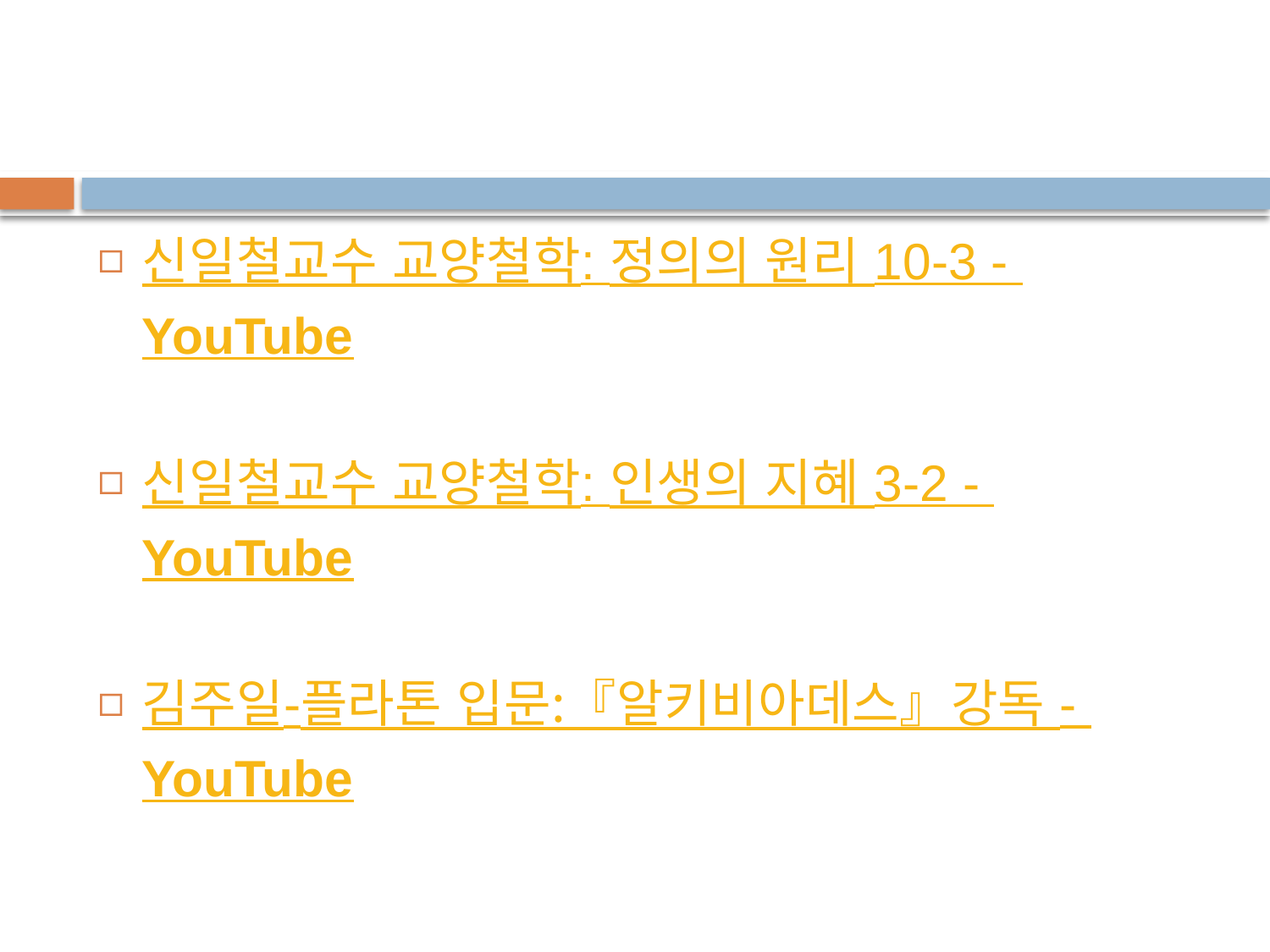

#
신일철교수 교양철학: 정의의 원리 10-3 - YouTube

신일철교수 교양철학: 인생의 지혜 3-2 - YouTube

김주일-플라톤 입문:『알키비아데스』강독 - YouTube